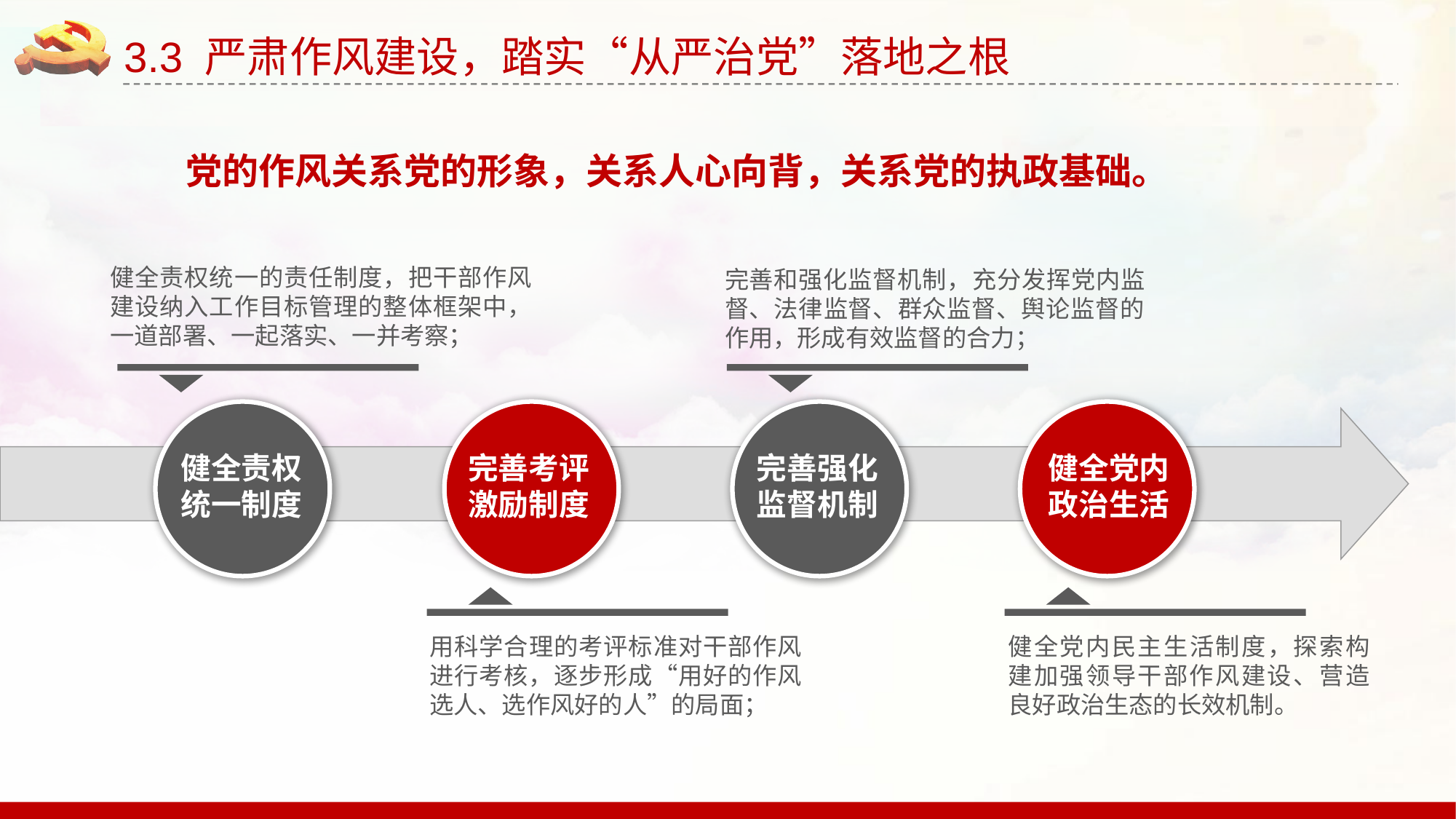

3.3 严肃作风建设，踏实“从严治党”落地之根

党的作风关系党的形象，关系人心向背，关系党的执政基础。
健全责权统一的责任制度，把干部作风建设纳入工作目标管理的整体框架中，一道部署、一起落实、一并考察；
完善和强化监督机制，充分发挥党内监督、法律监督、群众监督、舆论监督的作用，形成有效监督的合力；

健全责权统一制度

完善考评激励制度

完善强化监督机制

健全党内政治生活

用科学合理的考评标准对干部作风进行考核，逐步形成“用好的作风选人、选作风好的人”的局面；
健全党内民主生活制度，探索构建加强领导干部作风建设、营造良好政治生态的长效机制。